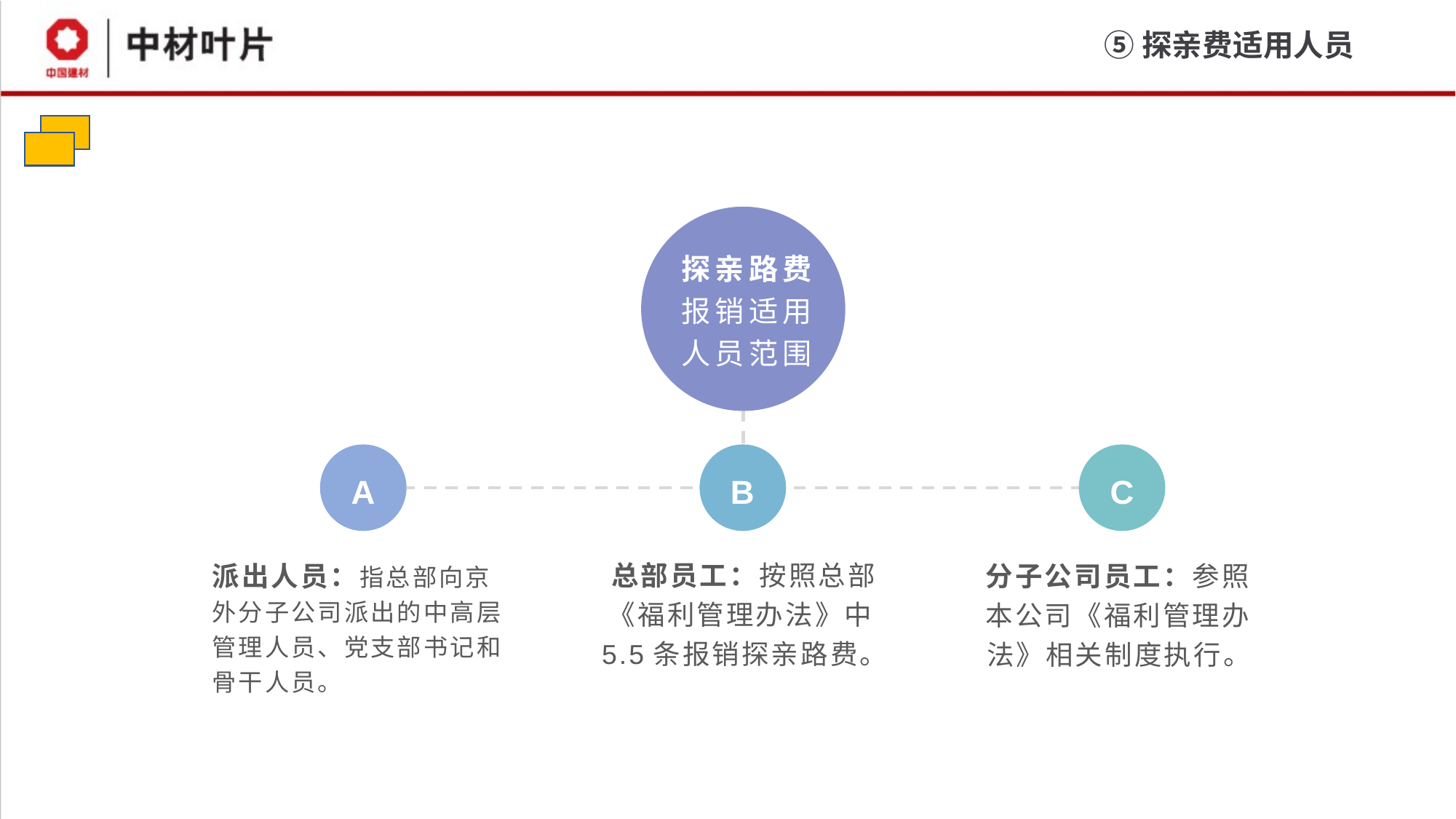

⑤探亲费适用人员

探亲路费报销适用人员范围

A
B
C
总部员工：按照总部《福利管理办法》中5.5条报销探亲路费。
派出人员：指总部向京外分子公司派出的中高层管理人员、党支部书记和骨干人员。
分子公司员工：参照本公司《福利管理办法》相关制度执行。
64